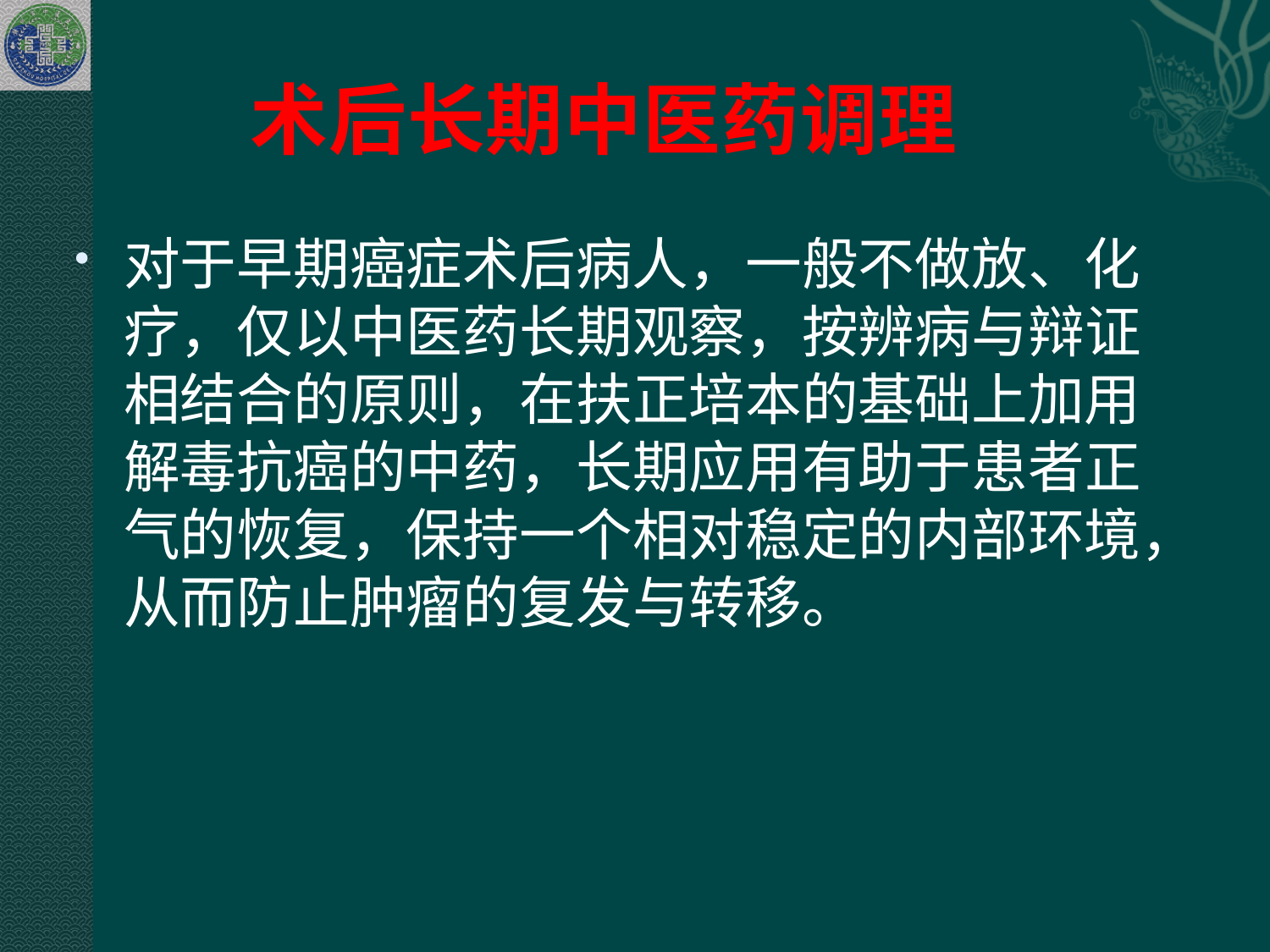

# 术后长期中医药调理
对于早期癌症术后病人，一般不做放、化疗，仅以中医药长期观察，按辨病与辩证相结合的原则，在扶正培本的基础上加用解毒抗癌的中药，长期应用有助于患者正气的恢复，保持一个相对稳定的内部环境，从而防止肿瘤的复发与转移。